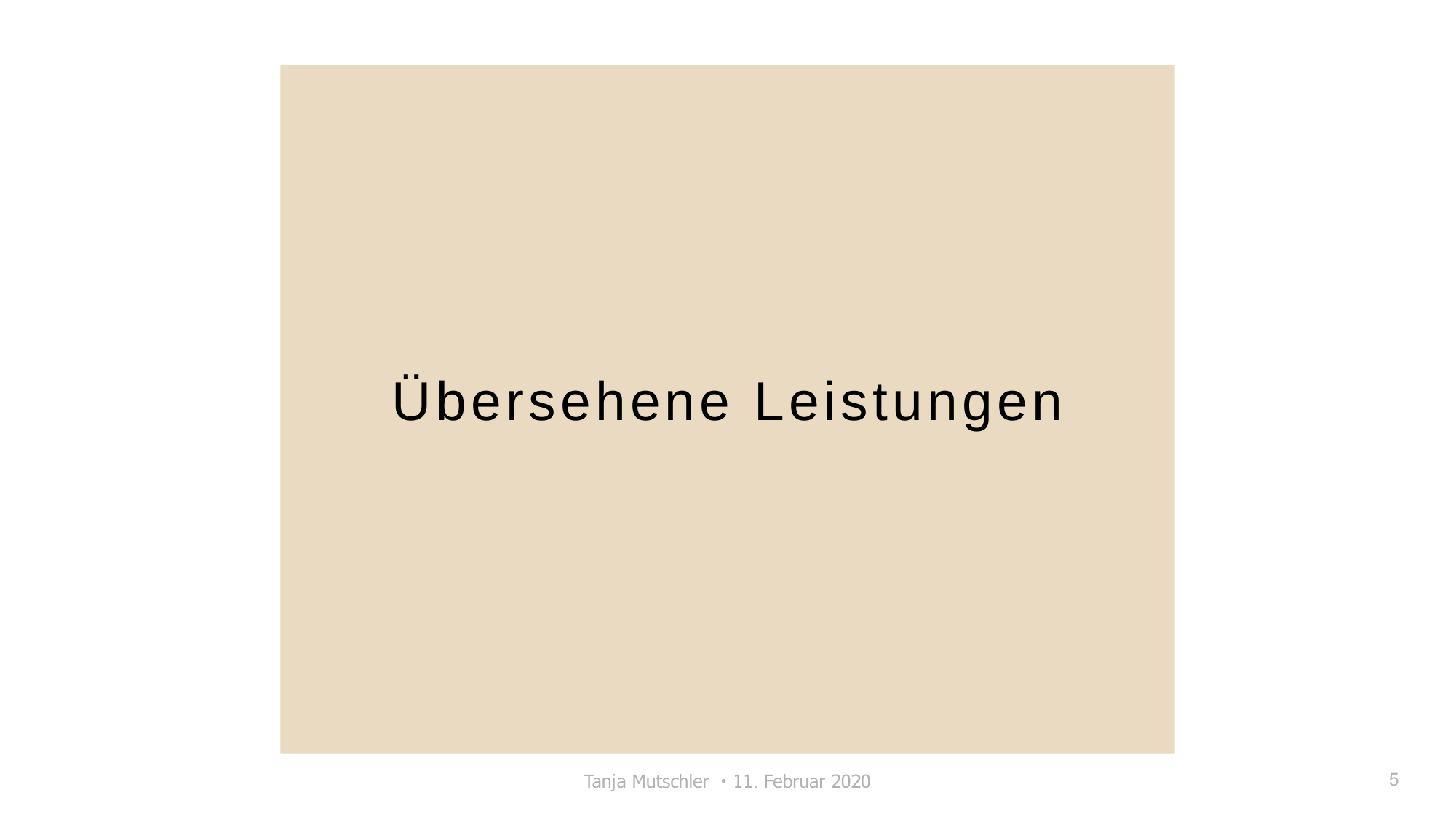

Übersehene Leistungen
Tanja Mutschler ・11. Februar 2020
5